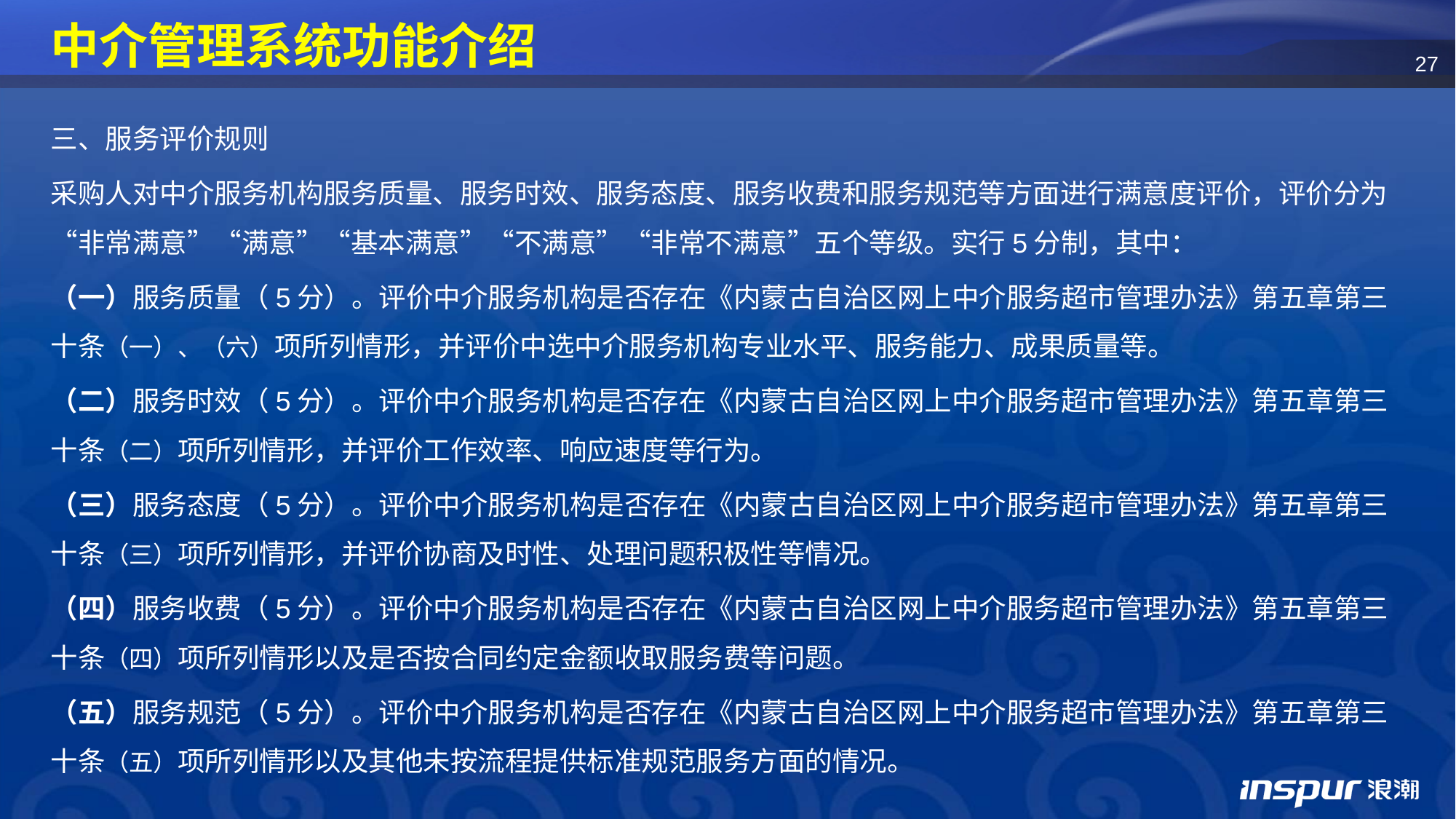

# 中介管理系统功能介绍
三、服务评价规则
采购人对中介服务机构服务质量、服务时效、服务态度、服务收费和服务规范等方面进行满意度评价，评价分为“非常满意”“满意”“基本满意”“不满意”“非常不满意”五个等级。实行5分制，其中：
（一）服务质量（5分）。评价中介服务机构是否存在《内蒙古自治区网上中介服务超市管理办法》第五章第三十条（一）、（六）项所列情形，并评价中选中介服务机构专业水平、服务能力、成果质量等。
（二）服务时效（5分）。评价中介服务机构是否存在《内蒙古自治区网上中介服务超市管理办法》第五章第三十条（二）项所列情形，并评价工作效率、响应速度等行为。
（三）服务态度（5分）。评价中介服务机构是否存在《内蒙古自治区网上中介服务超市管理办法》第五章第三十条（三）项所列情形，并评价协商及时性、处理问题积极性等情况。
（四）服务收费（5分）。评价中介服务机构是否存在《内蒙古自治区网上中介服务超市管理办法》第五章第三十条（四）项所列情形以及是否按合同约定金额收取服务费等问题。
（五）服务规范（5分）。评价中介服务机构是否存在《内蒙古自治区网上中介服务超市管理办法》第五章第三十条（五）项所列情形以及其他未按流程提供标准规范服务方面的情况。